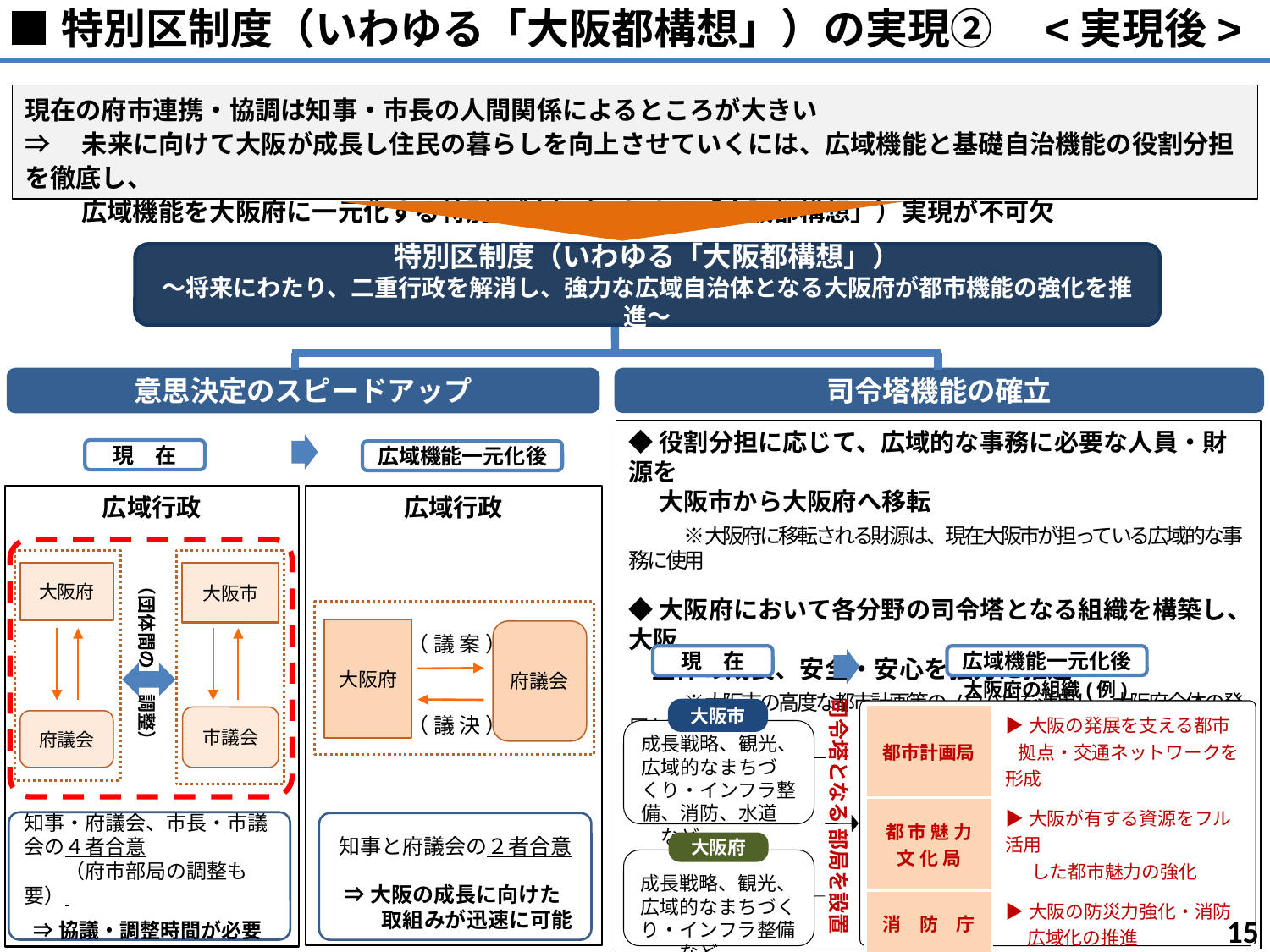

■特別区制度（いわゆる「大阪都構想」）の実現②　<実現後>
現在の府市連携・協調は知事・市長の人間関係によるところが大きい
⇒　未来に向けて大阪が成長し住民の暮らしを向上させていくには、広域機能と基礎自治機能の役割分担を徹底し、
　　 広域機能を大阪府に一元化する特別区制度（いわゆる「大阪都構想」）実現が不可欠

特別区制度（いわゆる「大阪都構想」）
～将来にわたり、二重行政を解消し、強力な広域自治体となる大阪府が都市機能の強化を推進～
意思決定のスピードアップ
司令塔機能の確立
◆役割分担に応じて、広域的な事務に必要な人員・財源を
　 大阪市から大阪府へ移転

　　　※ 大阪府に移転される財源は、現在大阪市が担っている広域的な事務に使用

◆大阪府において各分野の司令塔となる組織を構築し、大阪
   全体の成長、安全・安心を強力に推進

　　　※ 大阪市の高度な都市計画等のノウハウを活用し、大阪府全体の発展を実現

現　在
広域機能一元化後
広域行政

大阪府
府議会

（団体間の      調整）

大阪市
市議会
知事・府議会、市長・市議会の４者合意
　　（府市部局の調整も要）

  ⇒協議・調整時間が必要
広域行政

　（議案）
大阪府
府議会
　（議決）

知事と府議会の２者合意

  ⇒大阪の成長に向けた
　 　取組みが迅速に可能
現　在
広域機能一元化後

司令塔となる 部局を設置

大阪府の組織(例)
大阪市

| 都市計画局 | ▶大阪の発展を支える都市 拠点・交通ネットワークを形成 |
| --- | --- |
| 都 市 魅 力 文 化 局 | ▶大阪が有する資源をフル活用 　 した都市魅力の強化 |
| 消　防　庁 | ▶大阪の防災力強化・消防 　 広域化の推進 |
| 水　道　局 | ▶府域一水道に向けた取組 　 強化 |
成長戦略、観光、
広域的なまちづくり・インフラ整備、消防、水道　など
大阪府

成長戦略、観光、
広域的なまちづくり・インフラ整備　　など
15